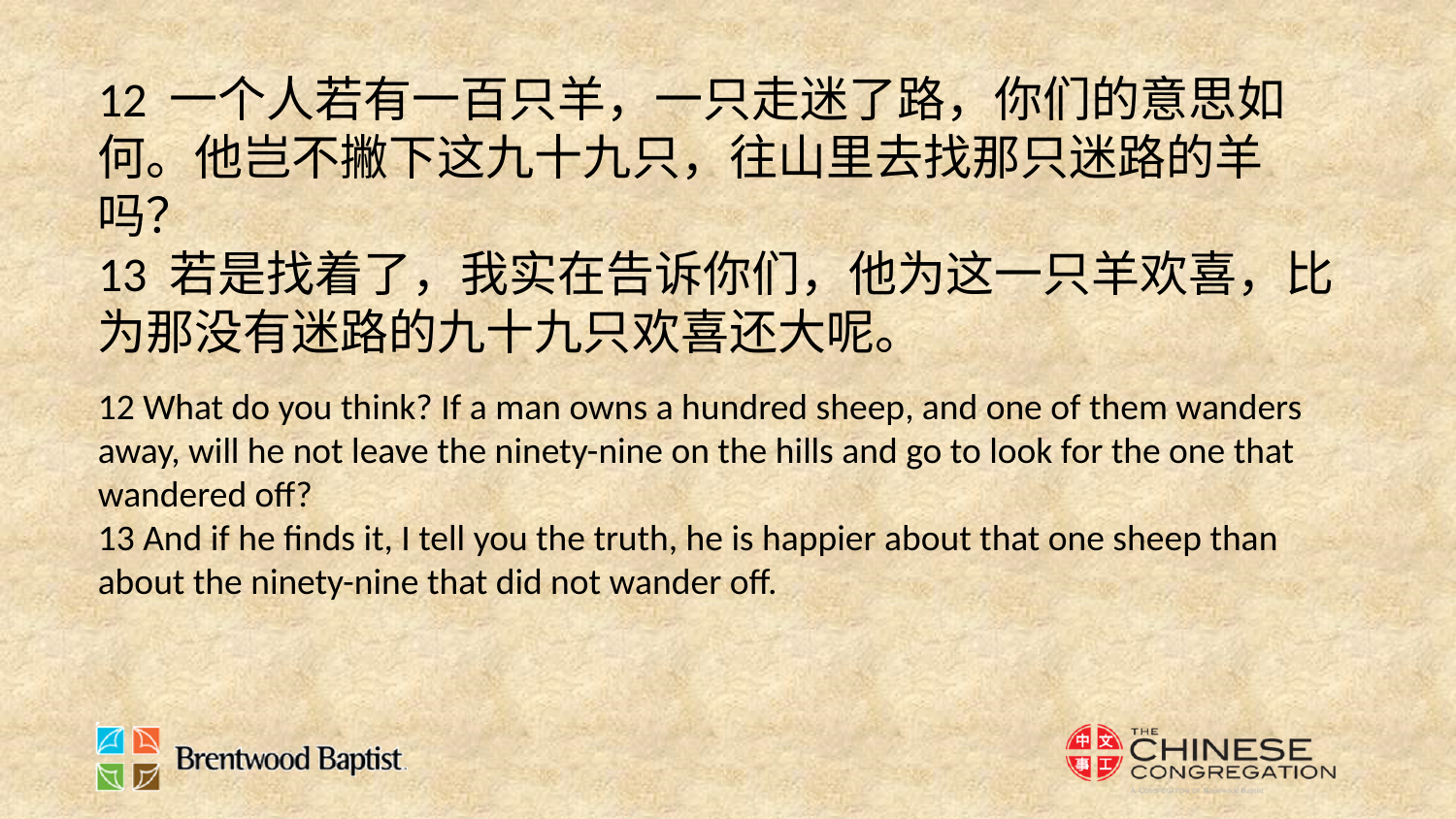

12 一个人若有一百只羊，一只走迷了路，你们的意思如何。他岂不撇下这九十九只，往山里去找那只迷路的羊吗？
13 若是找着了，我实在告诉你们，他为这一只羊欢喜，比为那没有迷路的九十九只欢喜还大呢。

12 What do you think? If a man owns a hundred sheep, and one of them wanders away, will he not leave the ninety-nine on the hills and go to look for the one that wandered off?
13 And if he finds it, I tell you the truth, he is happier about that one sheep than about the ninety-nine that did not wander off.